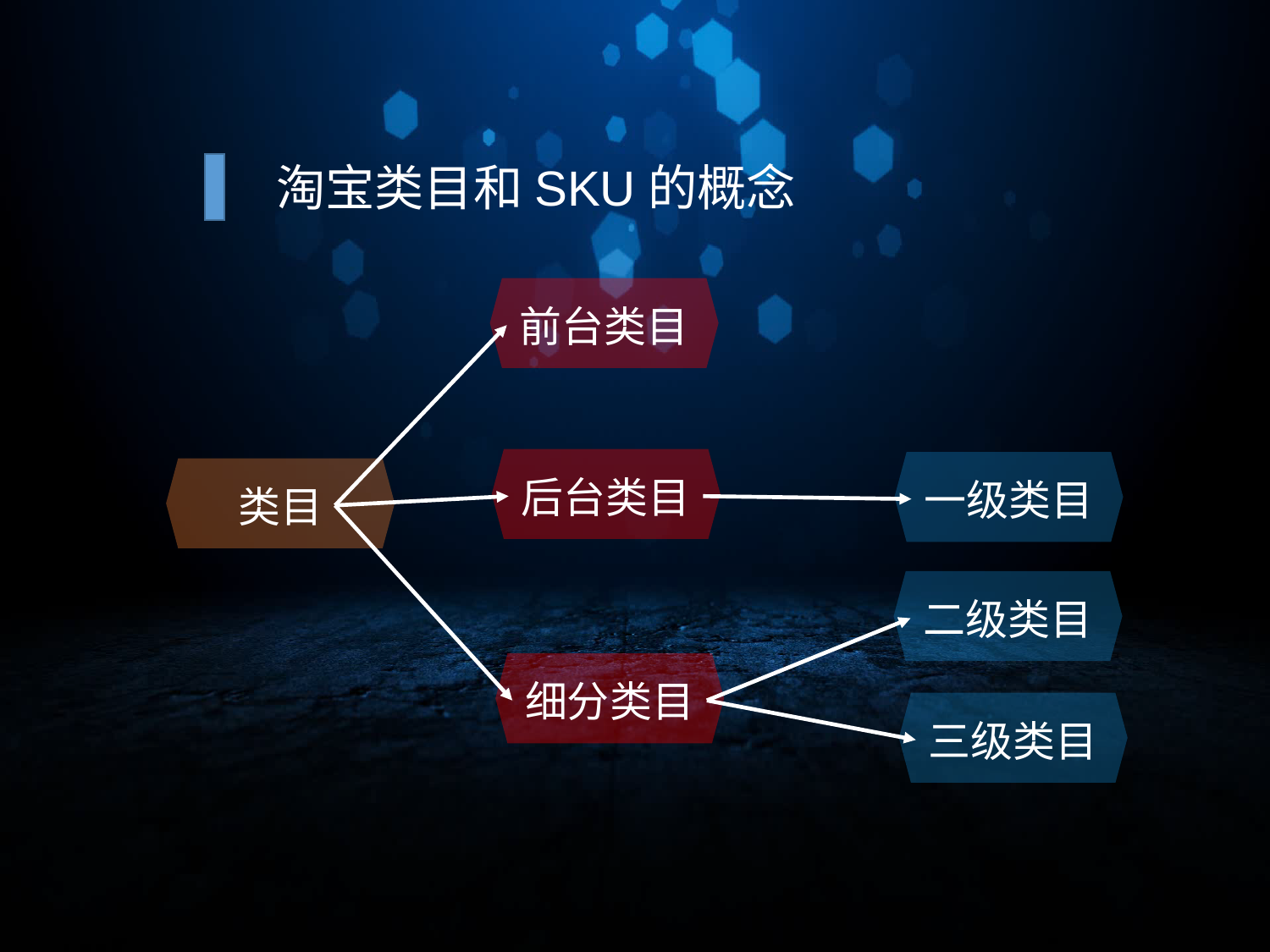

淘宝类目和SKU的概念

前台类目

后台类目
一级类目
类目

二级类目

细分类目

三级类目